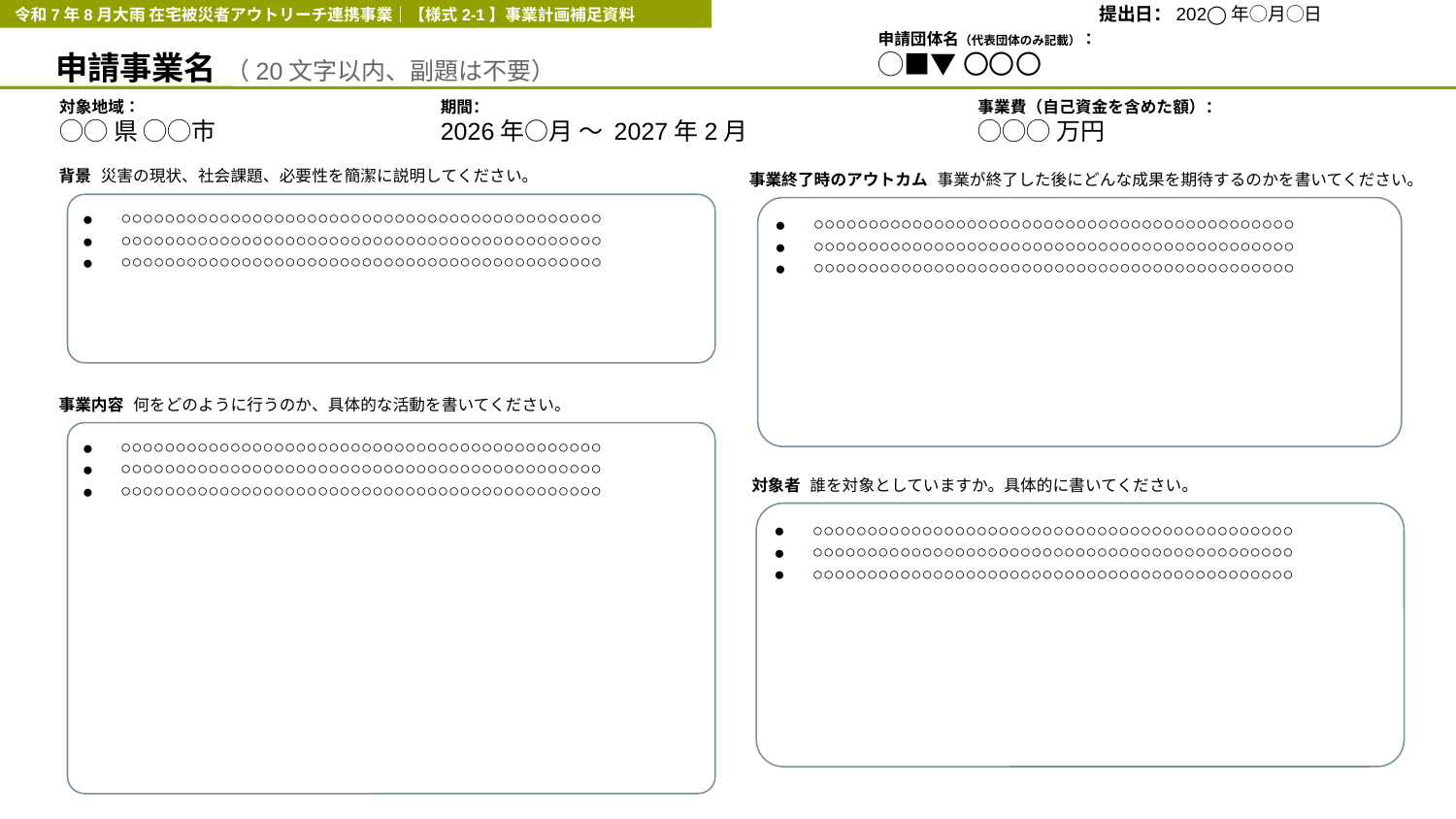

令和7年8月大雨 在宅被災者アウトリーチ連携事業｜【様式2-1】事業計画補足資料
提出日：202◯年◯月◯日
申請団体名（代表団体のみ記載）：
◯■▼〇〇〇
申請事業名 （20文字以内、副題は不要）
対象地域：
◯◯県 ◯◯市
事業費（自己資金を含めた額）：
◯◯◯万円
期間：
2026年○月 〜 2027年2月
背景  災害の現状、社会課題、必要性を簡潔に説明してください。
事業終了時のアウトカム  事業が終了した後にどんな成果を期待するのかを書いてください。
○○○○○○○○○○○○○○○○○○○○○○○○○○○○○○○○○○○○○○○○○○○○
○○○○○○○○○○○○○○○○○○○○○○○○○○○○○○○○○○○○○○○○○○○○
○○○○○○○○○○○○○○○○○○○○○○○○○○○○○○○○○○○○○○○○○○○○
○○○○○○○○○○○○○○○○○○○○○○○○○○○○○○○○○○○○○○○○○○○○
○○○○○○○○○○○○○○○○○○○○○○○○○○○○○○○○○○○○○○○○○○○○
○○○○○○○○○○○○○○○○○○○○○○○○○○○○○○○○○○○○○○○○○○○○
事業内容  何をどのように行うのか、具体的な活動を書いてください。
○○○○○○○○○○○○○○○○○○○○○○○○○○○○○○○○○○○○○○○○○○○○
○○○○○○○○○○○○○○○○○○○○○○○○○○○○○○○○○○○○○○○○○○○○
○○○○○○○○○○○○○○○○○○○○○○○○○○○○○○○○○○○○○○○○○○○○
対象者  誰を対象としていますか。具体的に書いてください。
○○○○○○○○○○○○○○○○○○○○○○○○○○○○○○○○○○○○○○○○○○○○
○○○○○○○○○○○○○○○○○○○○○○○○○○○○○○○○○○○○○○○○○○○○
○○○○○○○○○○○○○○○○○○○○○○○○○○○○○○○○○○○○○○○○○○○○
1